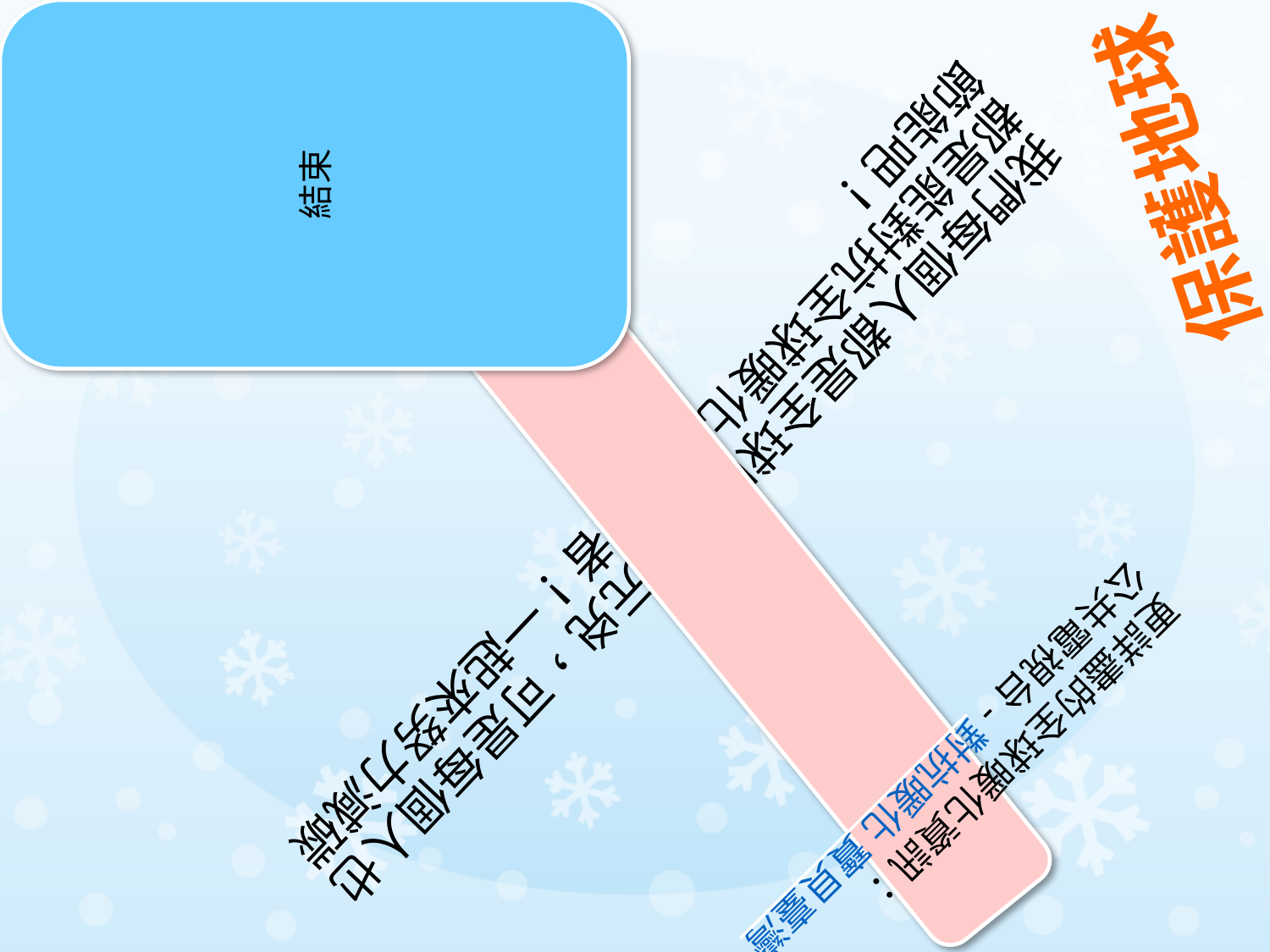

# 保護地球 人人有責
上一頁
結束
我們每個人都是全球暖化的元兇，可是每個人也都是能對抗全球暖化的解救者！一起來努力減碳節能吧！
更詳盡的全球暖化資訊：
公共電視台-對抗暖化 寶貝臺灣